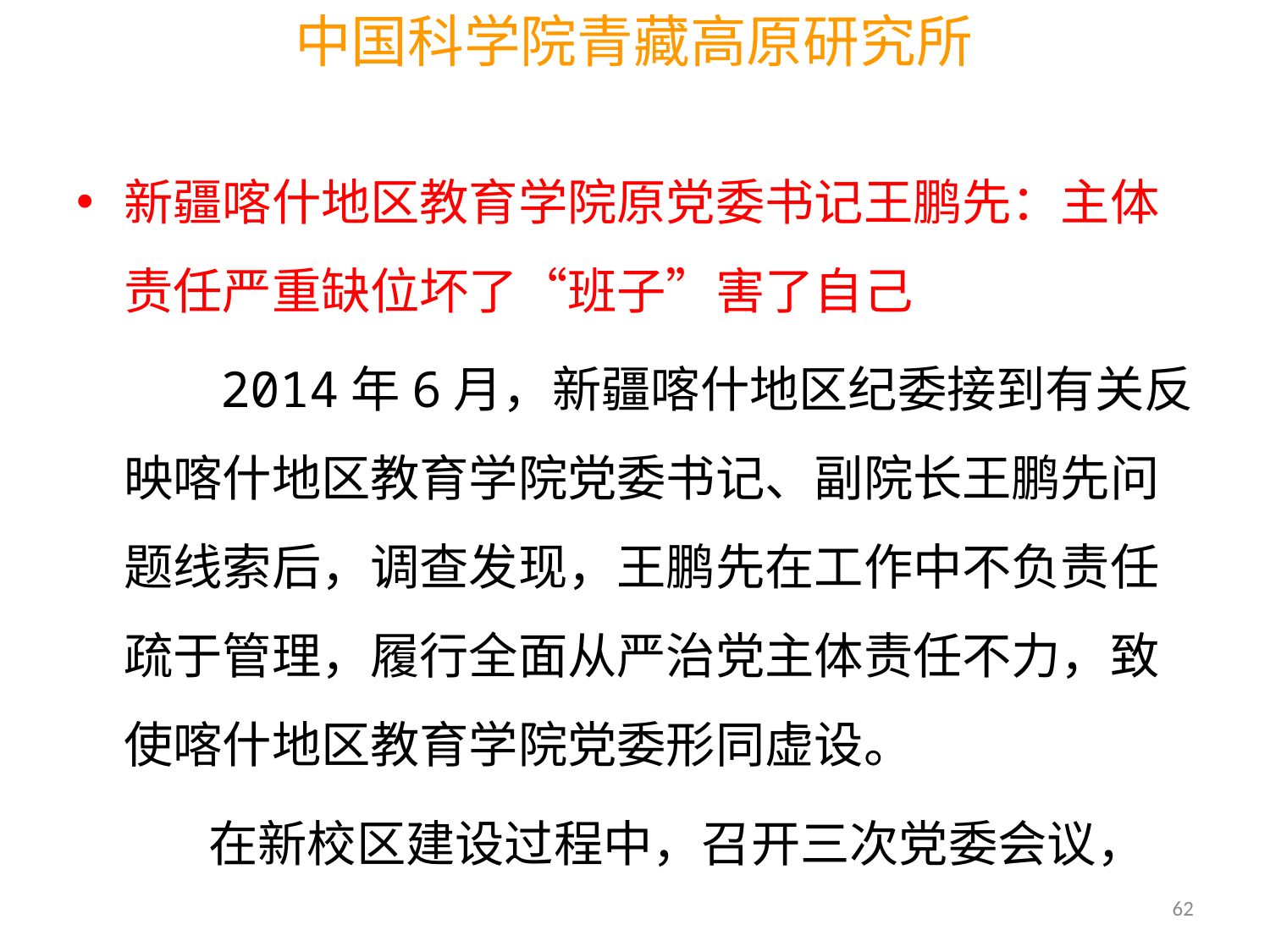

新疆喀什地区教育学院原党委书记王鹏先：主体责任严重缺位坏了“班子”害了自己
  　　2014年6月，新疆喀什地区纪委接到有关反映喀什地区教育学院党委书记、副院长王鹏先问题线索后，调查发现，王鹏先在工作中不负责任疏于管理，履行全面从严治党主体责任不力，致使喀什地区教育学院党委形同虚设。
  　　在新校区建设过程中，召开三次党委会议，
62